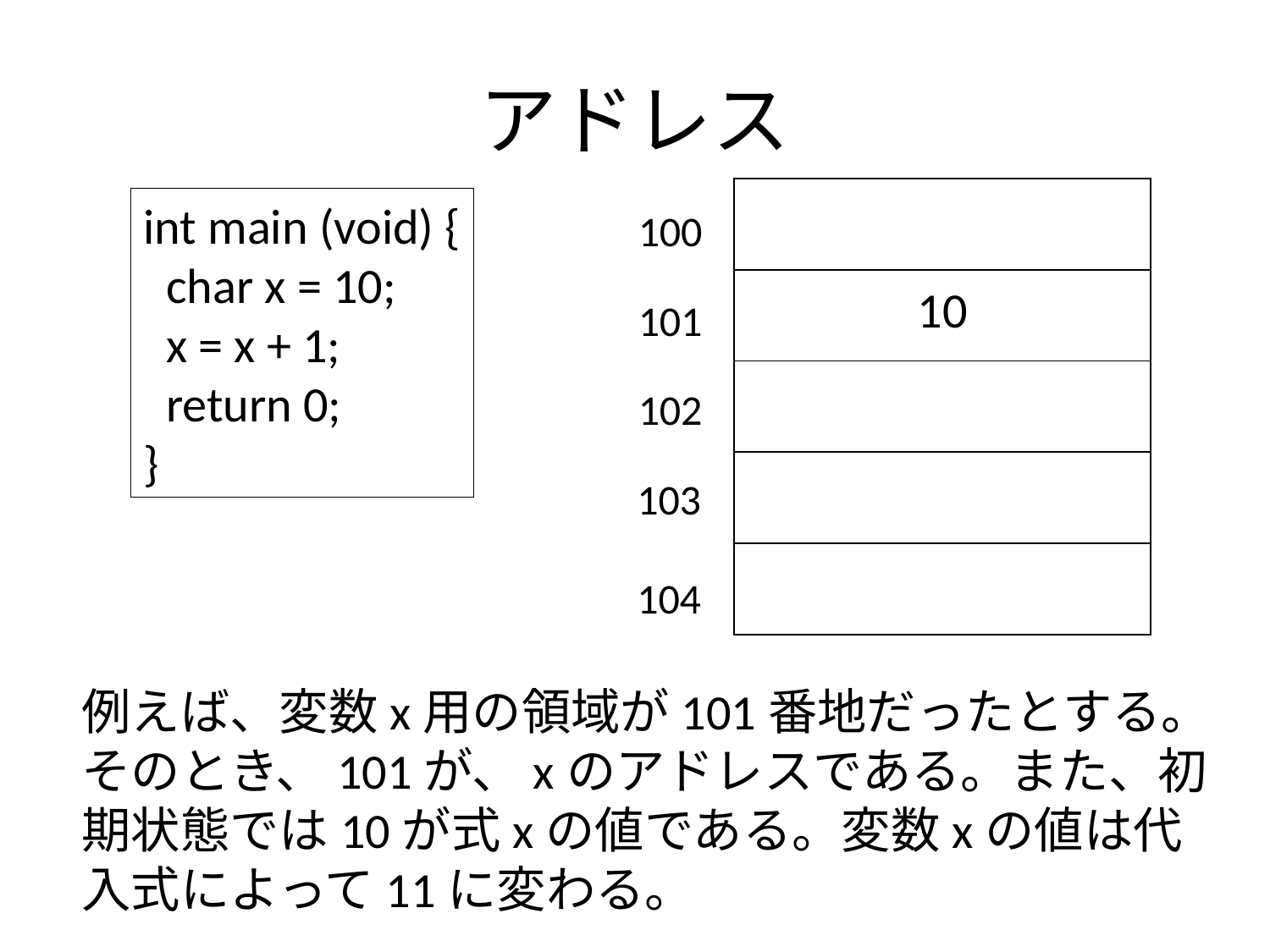

# アドレス
|  |
| --- |
| 10 |
|  |
|  |
|  |
int main (void) {
  char x = 10;
  x = x + 1;
  return 0;
}
100
101
102
103
104
例えば、変数x用の領域が101番地だったとする。
そのとき、101が、xのアドレスである。また、初期状態では10が式xの値である。変数xの値は代入式によって11に変わる。